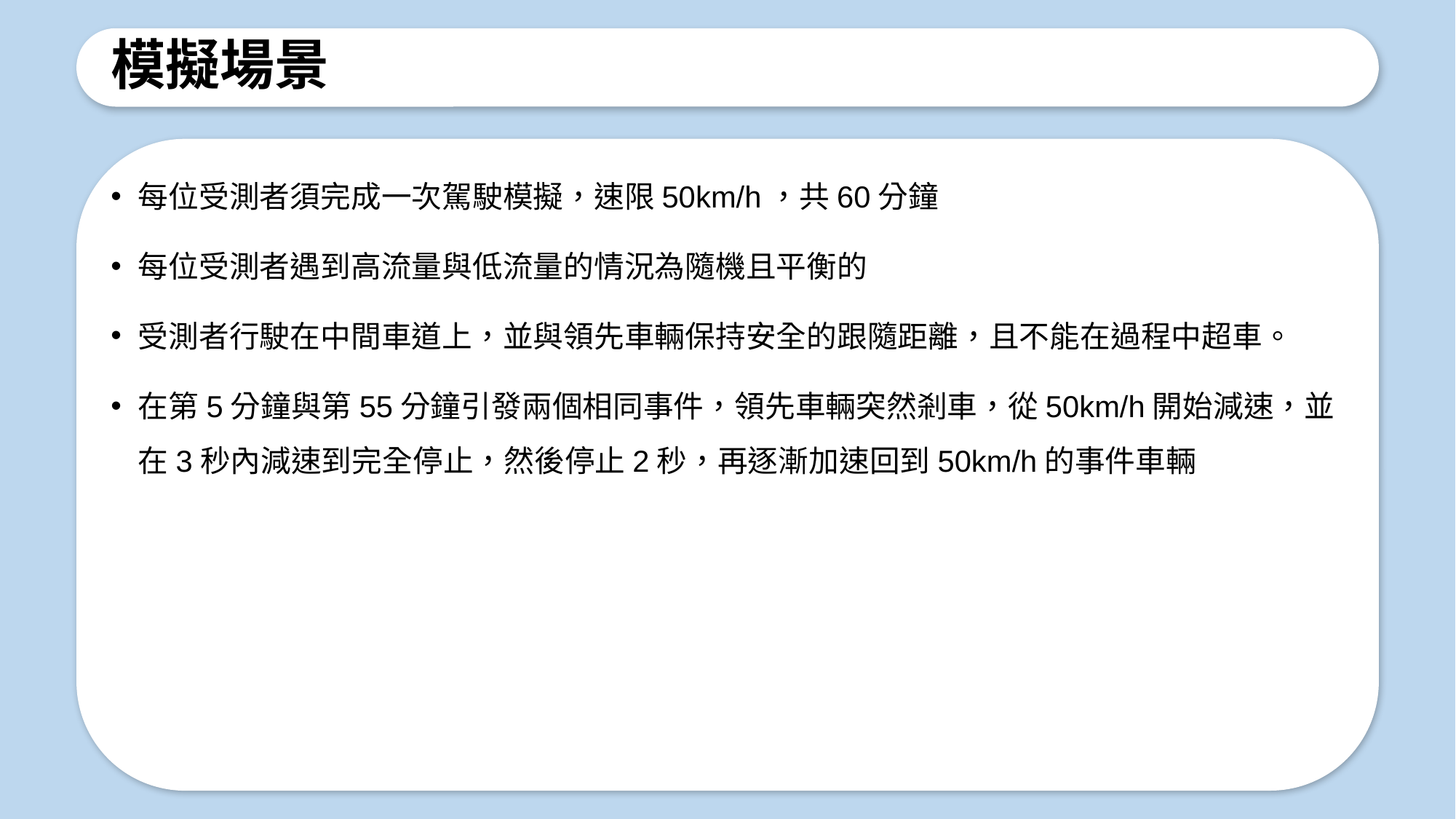

# 模擬場景
每位受測者須完成一次駕駛模擬，速限50km/h，共60分鐘
每位受測者遇到高流量與低流量的情況為隨機且平衡的
受測者行駛在中間車道上，並與領先車輛保持安全的跟隨距離，且不能在過程中超車。
在第5分鐘與第55分鐘引發兩個相同事件，領先車輛突然剎車，從50km/h開始減速，並在3秒內減速到完全停止，然後停止2秒，再逐漸加速回到50km/h的事件車輛